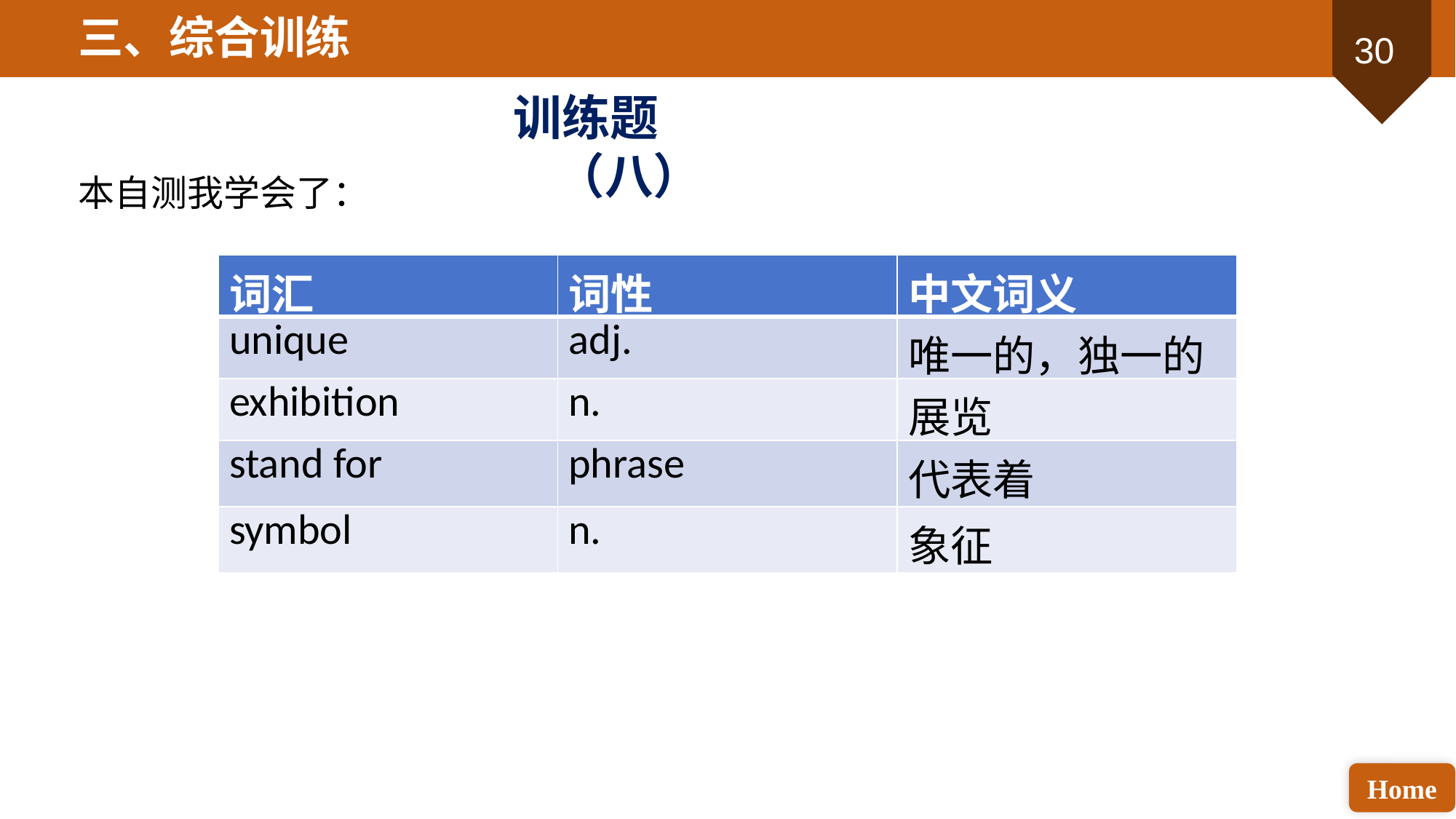

三、综合训练
训练题（八）
本自测我学会了：

| 词汇 | 词性 | 中文词义 |
| --- | --- | --- |
| unique | adj. | 唯一的，独一的 |
| exhibition | n. | 展览 |
| stand for | phrase | 代表着 |
| symbol | n. | 象征 |